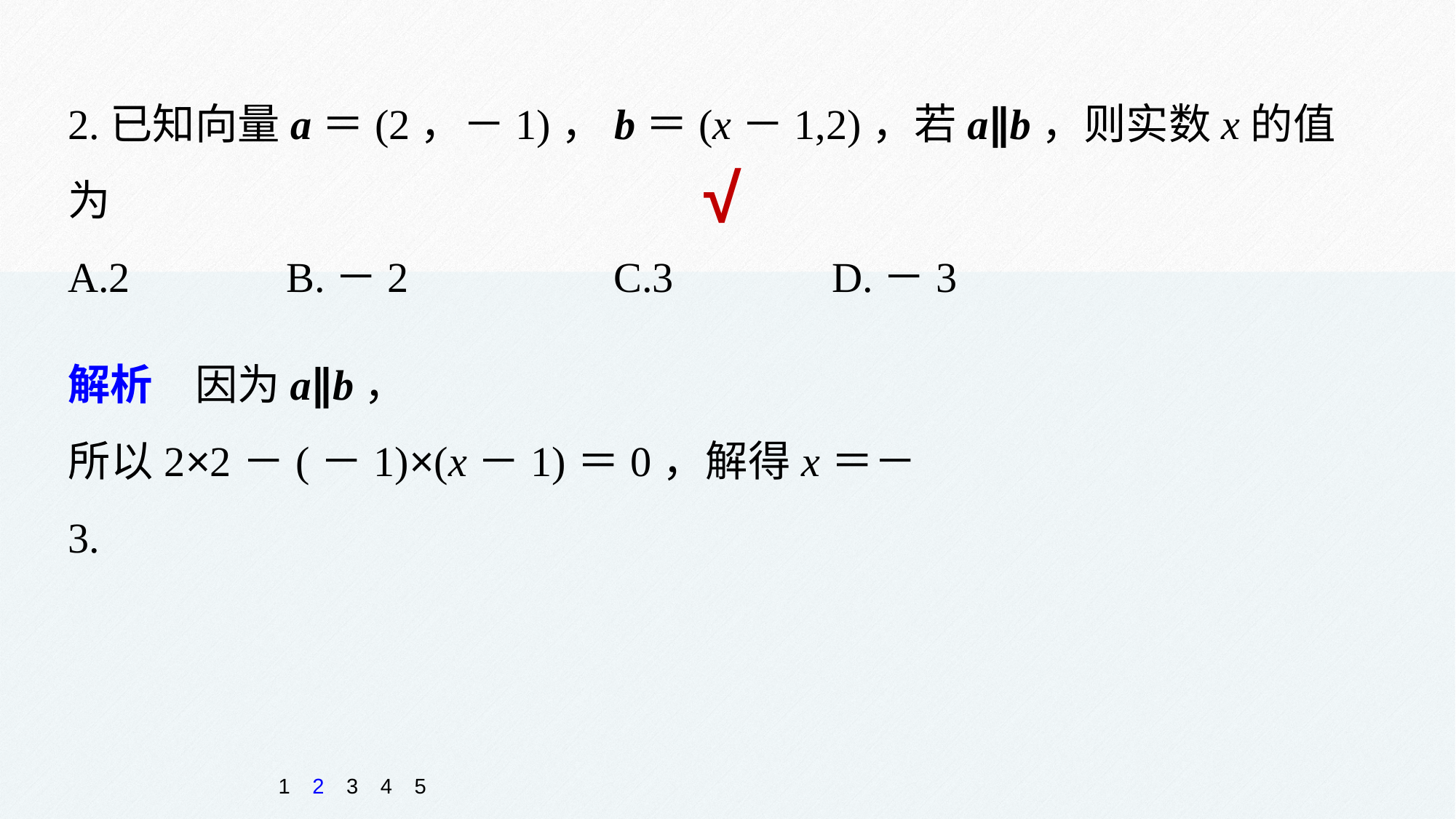

2.已知向量a＝(2，－1)，b＝(x－1,2)，若a∥b，则实数x的值为
A.2  		B.－2		C.3  		D.－3
√
解析　因为a∥b，
所以2×2－(－1)×(x－1)＝0，解得x＝－3.
1
2
3
4
5